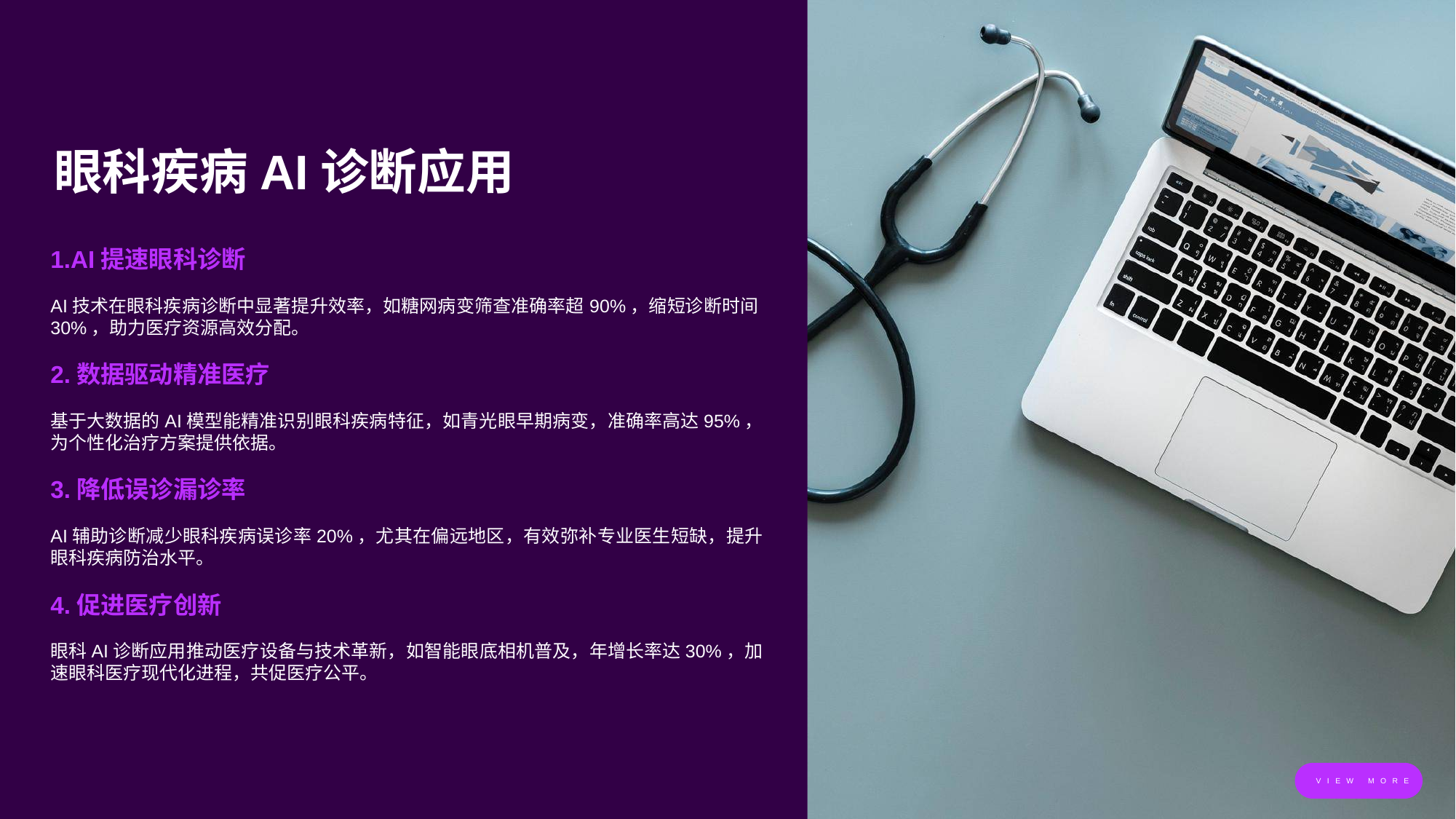

眼科疾病AI诊断应用
1.AI提速眼科诊断
AI技术在眼科疾病诊断中显著提升效率，如糖网病变筛查准确率超90%，缩短诊断时间30%，助力医疗资源高效分配。
2.数据驱动精准医疗
基于大数据的AI模型能精准识别眼科疾病特征，如青光眼早期病变，准确率高达95%，为个性化治疗方案提供依据。
3.降低误诊漏诊率
AI辅助诊断减少眼科疾病误诊率20%，尤其在偏远地区，有效弥补专业医生短缺，提升眼科疾病防治水平。
4.促进医疗创新
眼科AI诊断应用推动医疗设备与技术革新，如智能眼底相机普及，年增长率达30%，加速眼科医疗现代化进程，共促医疗公平。

VIEW MORE